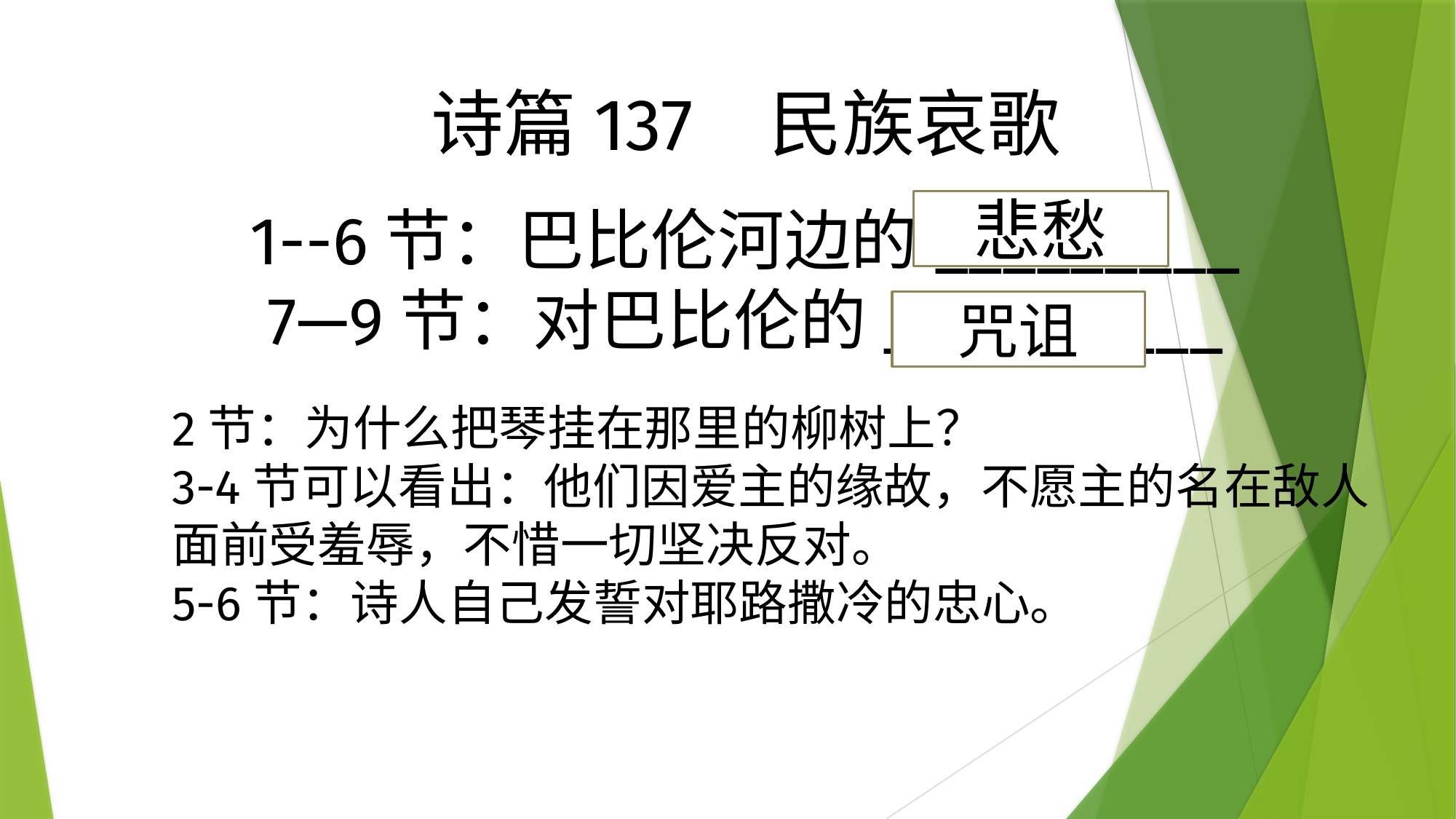

诗篇137   民族哀歌

1--6节：巴比伦河边的_________
7—9节：对巴比伦的__________
悲愁
咒诅
2节：为什么把琴挂在那里的柳树上？
3-4节可以看出：他们因爱主的缘故，不愿主的名在敌人面前受羞辱，不惜一切坚决反对。
5-6节：诗人自己发誓对耶路撒冷的忠心。